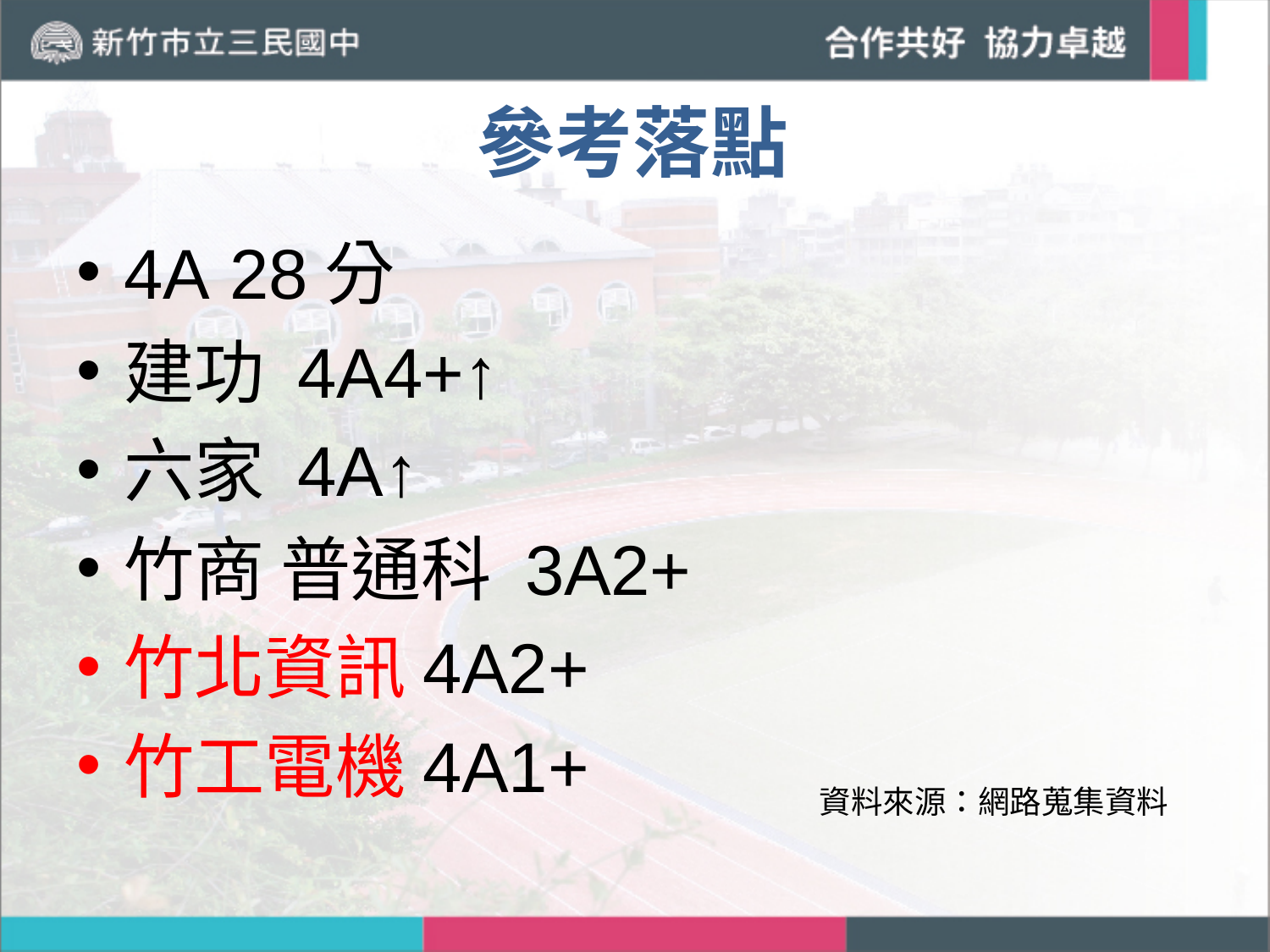

# 參考落點
4A 28分
建功 4A4+↑
六家 4A↑
竹商 普通科 3A2+
竹北資訊4A2+
竹工電機4A1+
資料來源：網路蒐集資料